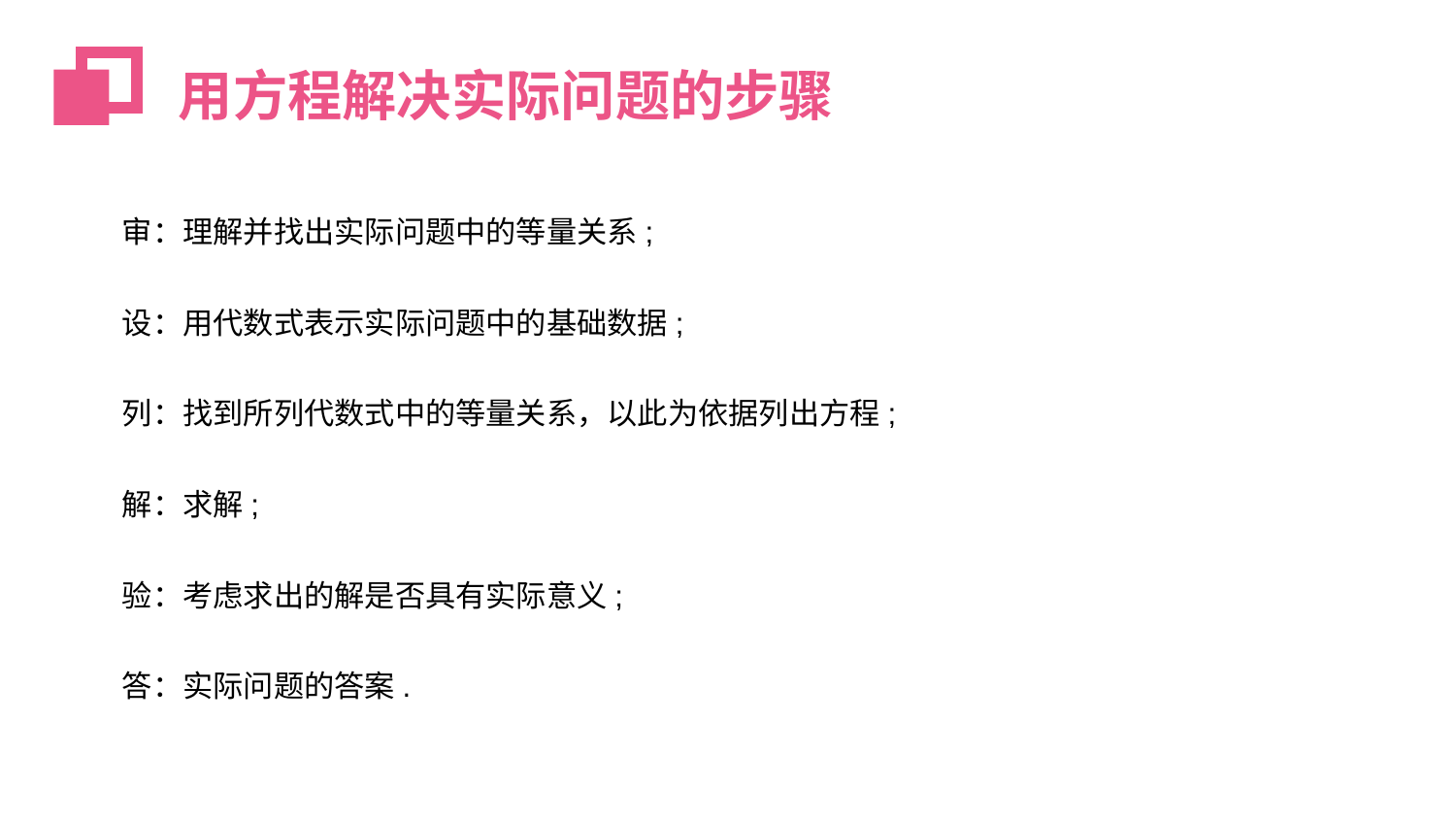

用方程解决实际问题的步骤
审：理解并找出实际问题中的等量关系;
设：用代数式表示实际问题中的基础数据;
列：找到所列代数式中的等量关系，以此为依据列出方程;
解：求解;
验：考虑求出的解是否具有实际意义;
答：实际问题的答案.